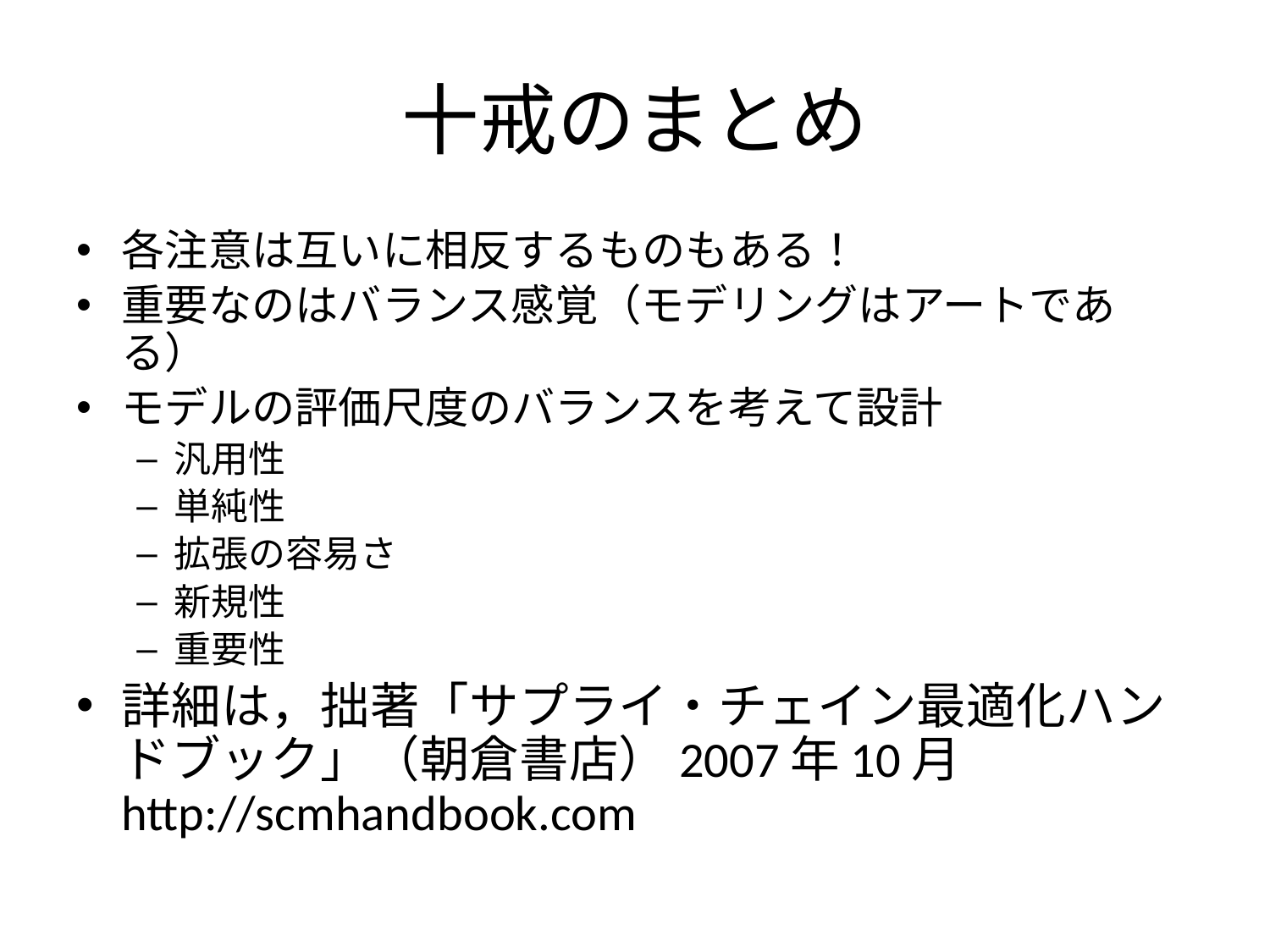

# 十戒のまとめ
各注意は互いに相反するものもある！
重要なのはバランス感覚（モデリングはアートである）
モデルの評価尺度のバランスを考えて設計
汎用性
単純性
拡張の容易さ
新規性
重要性
詳細は，拙著「サプライ・チェイン最適化ハンドブック」（朝倉書店）2007年10月
http://scmhandbook.com